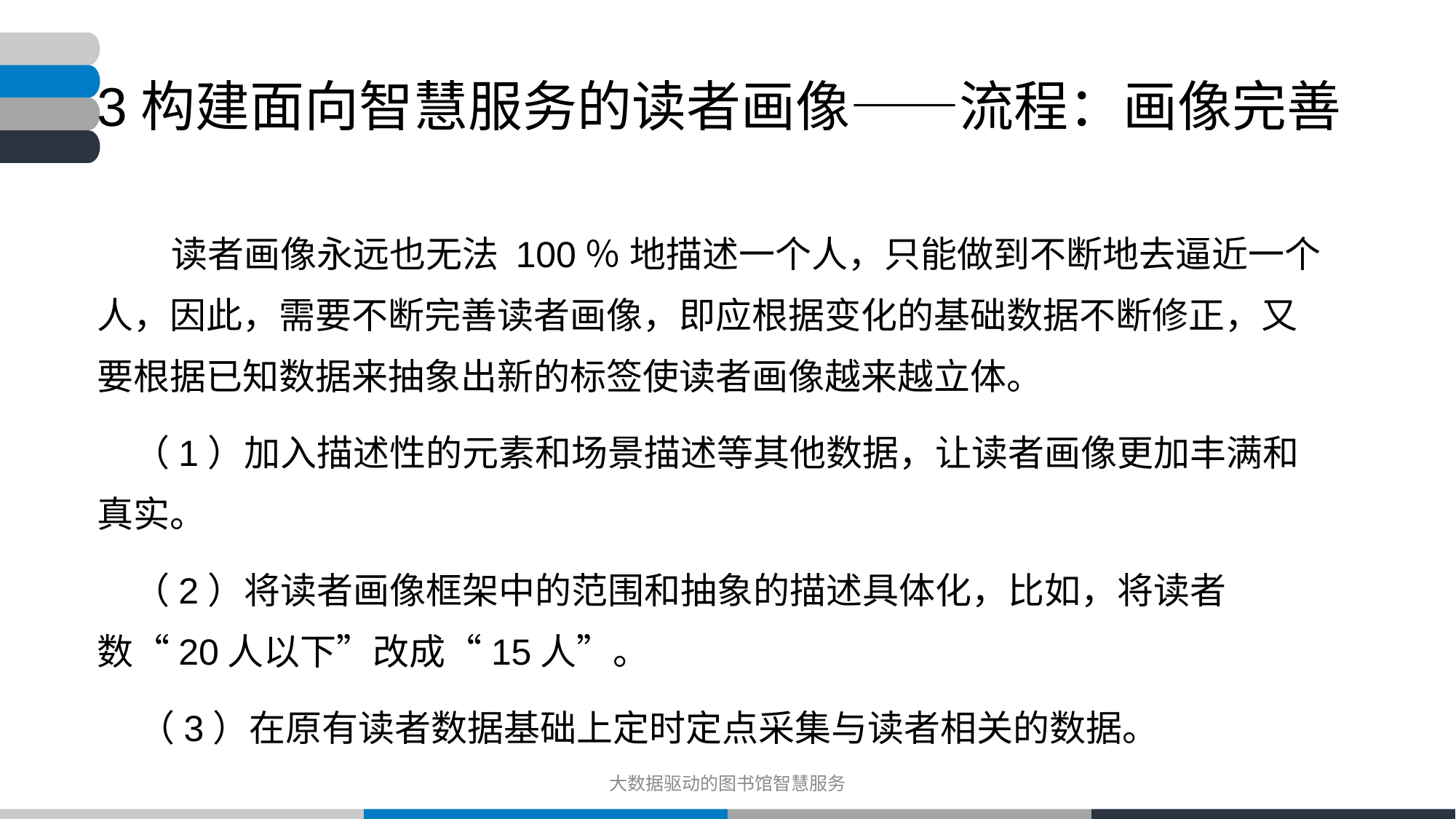

# 3构建面向智慧服务的读者画像——流程：画像完善

        读者画像永远也无法 100％ 地描述一个人，只能做到不断地去逼近一个人，因此，需要不断完善读者画像，即应根据变化的基础数据不断修正，又要根据已知数据来抽象出新的标签使读者画像越来越立体。
　（1）加入描述性的元素和场景描述等其他数据，让读者画像更加丰满和真实。
　（2）将读者画像框架中的范围和抽象的描述具体化，比如，将读者数“20人以下”改成“15人”。
    （3）在原有读者数据基础上定时定点采集与读者相关的数据。

大数据驱动的图书馆智慧服务
24